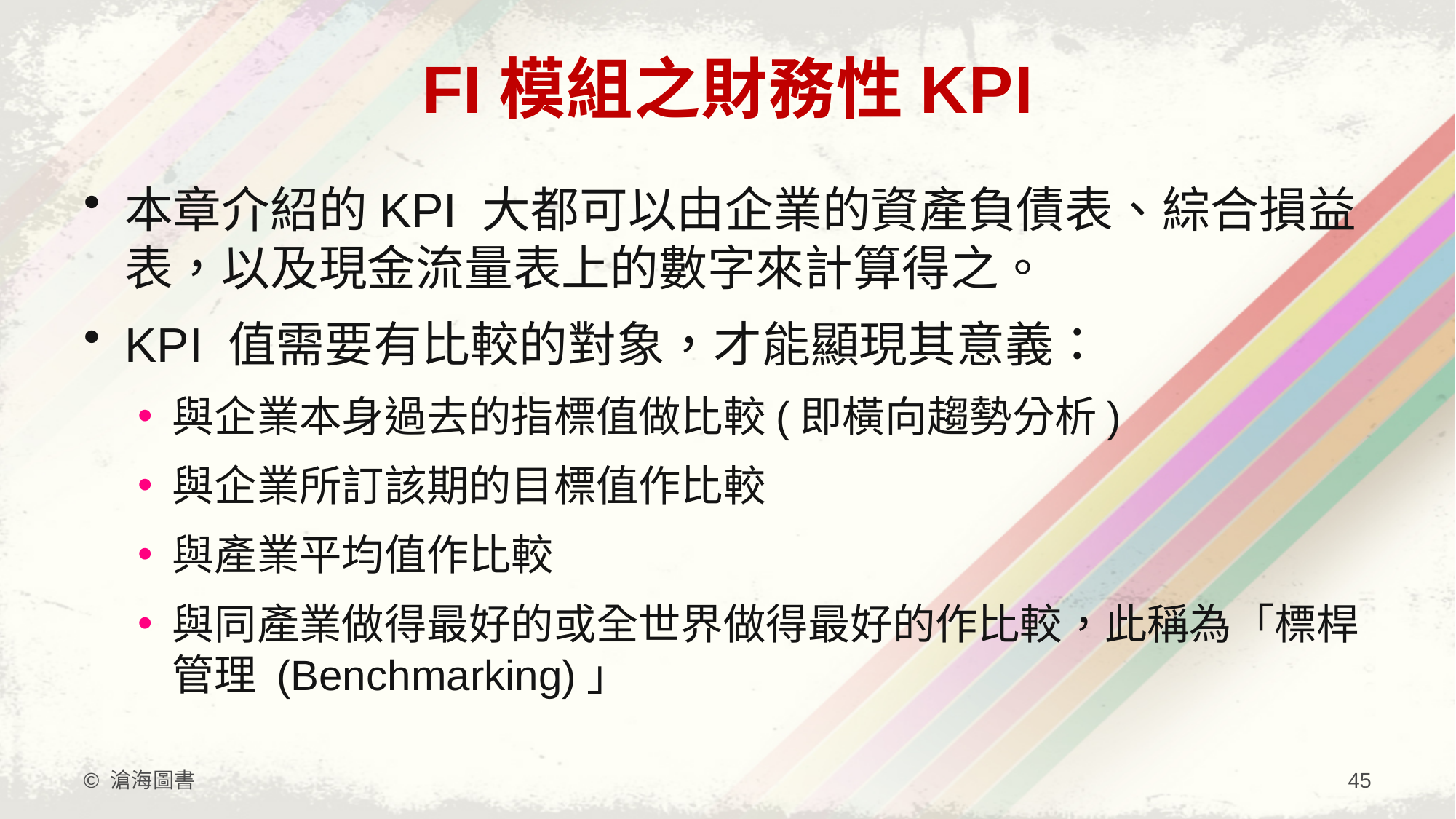

# FI模組之財務性KPI
本章介紹的KPI 大都可以由企業的資產負債表、綜合損益表，以及現金流量表上的數字來計算得之。
KPI 值需要有比較的對象，才能顯現其意義：
與企業本身過去的指標值做比較(即橫向趨勢分析)
與企業所訂該期的目標值作比較
與產業平均值作比較
與同產業做得最好的或全世界做得最好的作比較，此稱為「標桿管理 (Benchmarking)」

© 滄海圖書
45